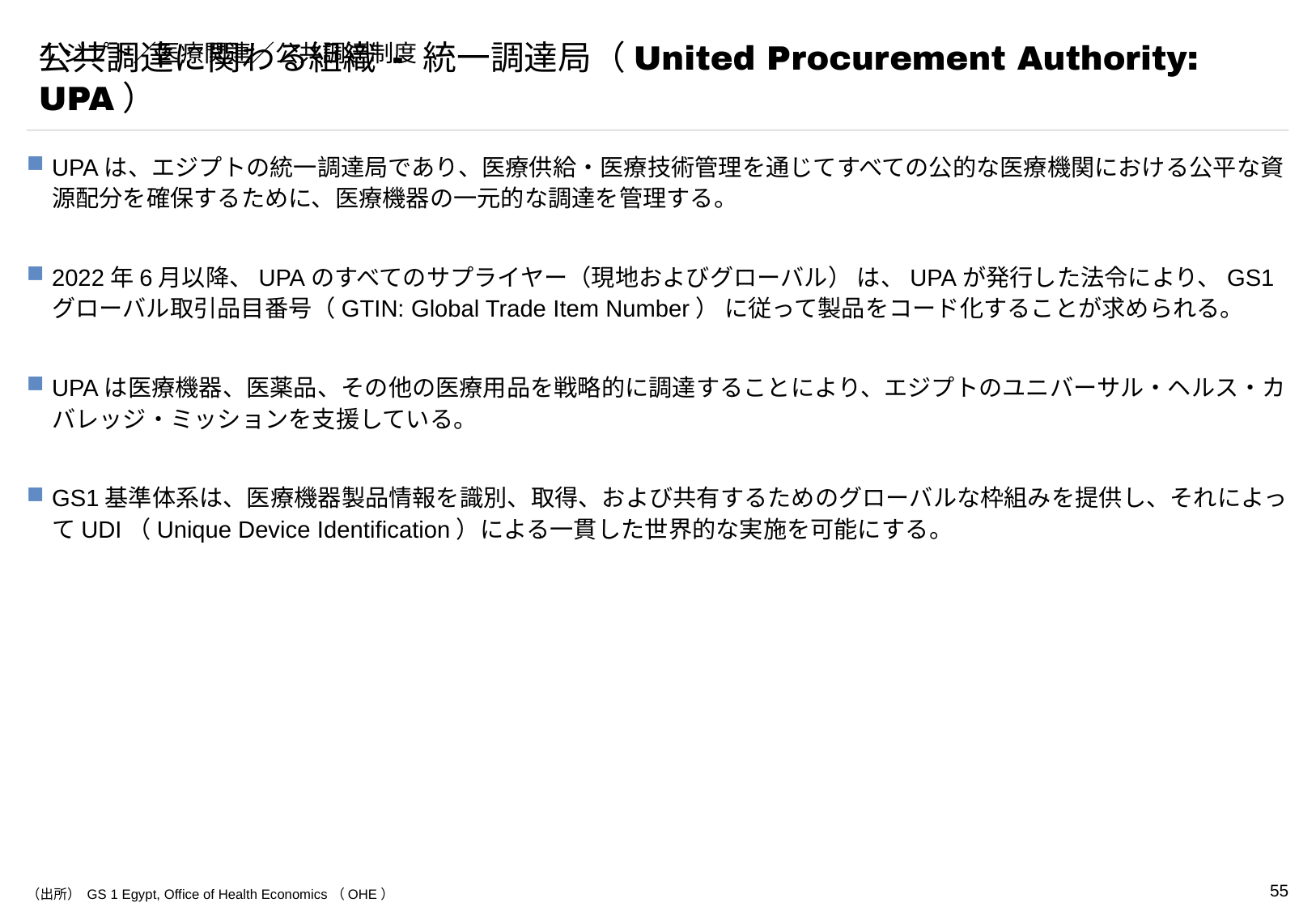

# エジプト／医療関連／公共調達制度
公共調達に関わる組織 - 統一調達局（United Procurement Authority: UPA）
UPAは、エジプトの統一調達局であり、医療供給・医療技術管理を通じてすべての公的な医療機関における公平な資源配分を確保するために、医療機器の一元的な調達を管理する。

2022年6月以降、UPAのすべてのサプライヤー（現地およびグローバル） は、UPAが発行した法令により、GS1グローバル取引品目番号（GTIN: Global Trade Item Number） に従って製品をコード化することが求められる。

UPAは医療機器、医薬品、その他の医療用品を戦略的に調達することにより、エジプトのユニバーサル・ヘルス・カバレッジ・ミッションを支援している。

GS1基準体系は、医療機器製品情報を識別、取得、および共有するためのグローバルな枠組みを提供し、それによってUDI（Unique Device Identification）による一貫した世界的な実施を可能にする。
（出所） GS 1 Egypt, Office of Health Economics（OHE）